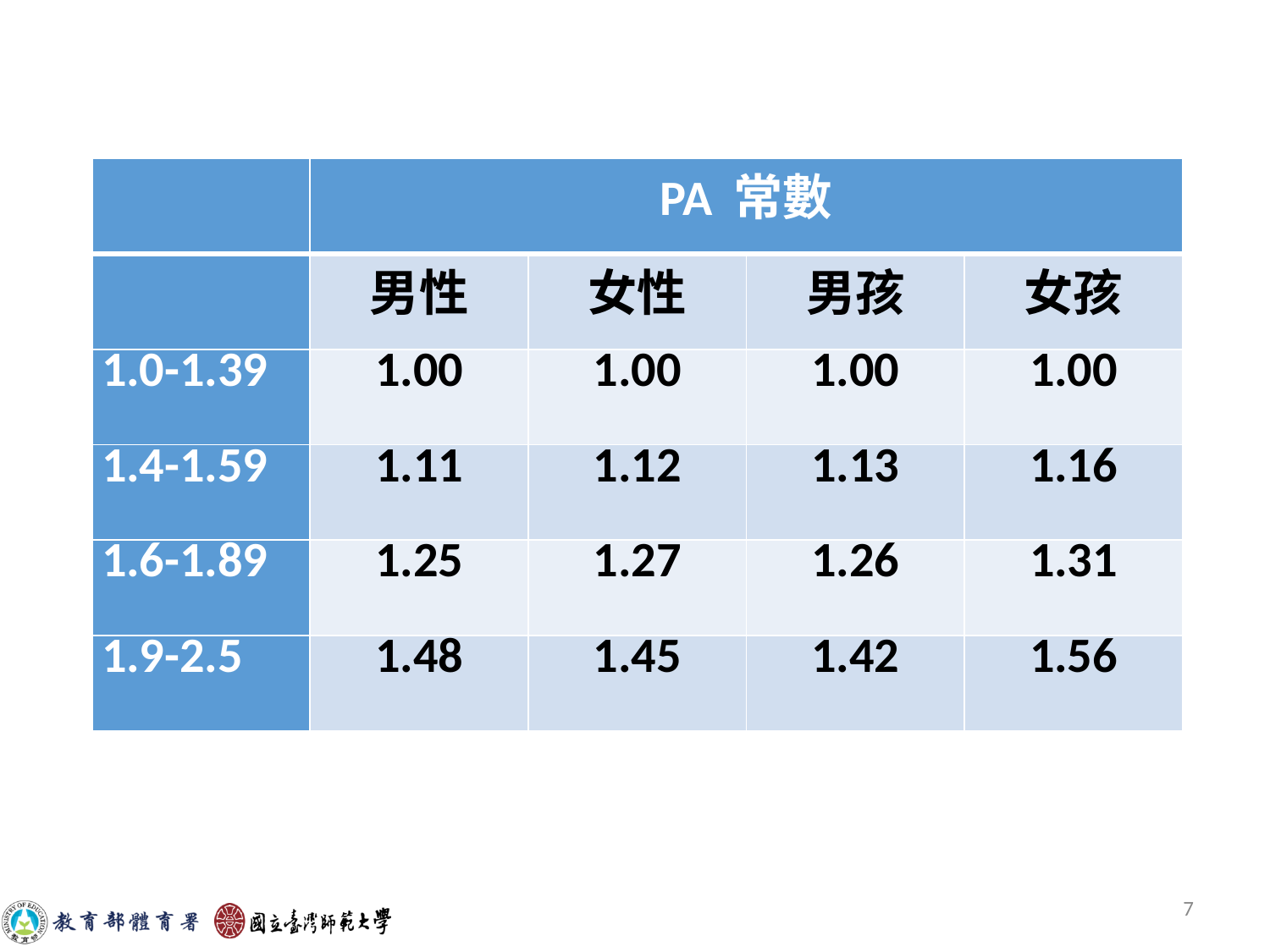

|  | PA 常數 |  |  |  |
| --- | --- | --- | --- | --- |
|  | 男性 | 女性 | 男孩 | 女孩 |
| 1.0-1.39 | 1.00 | 1.00 | 1.00 | 1.00 |
| 1.4-1.59 | 1.11 | 1.12 | 1.13 | 1.16 |
| 1.6-1.89 | 1.25 | 1.27 | 1.26 | 1.31 |
| 1.9-2.5 | 1.48 | 1.45 | 1.42 | 1.56 |
7